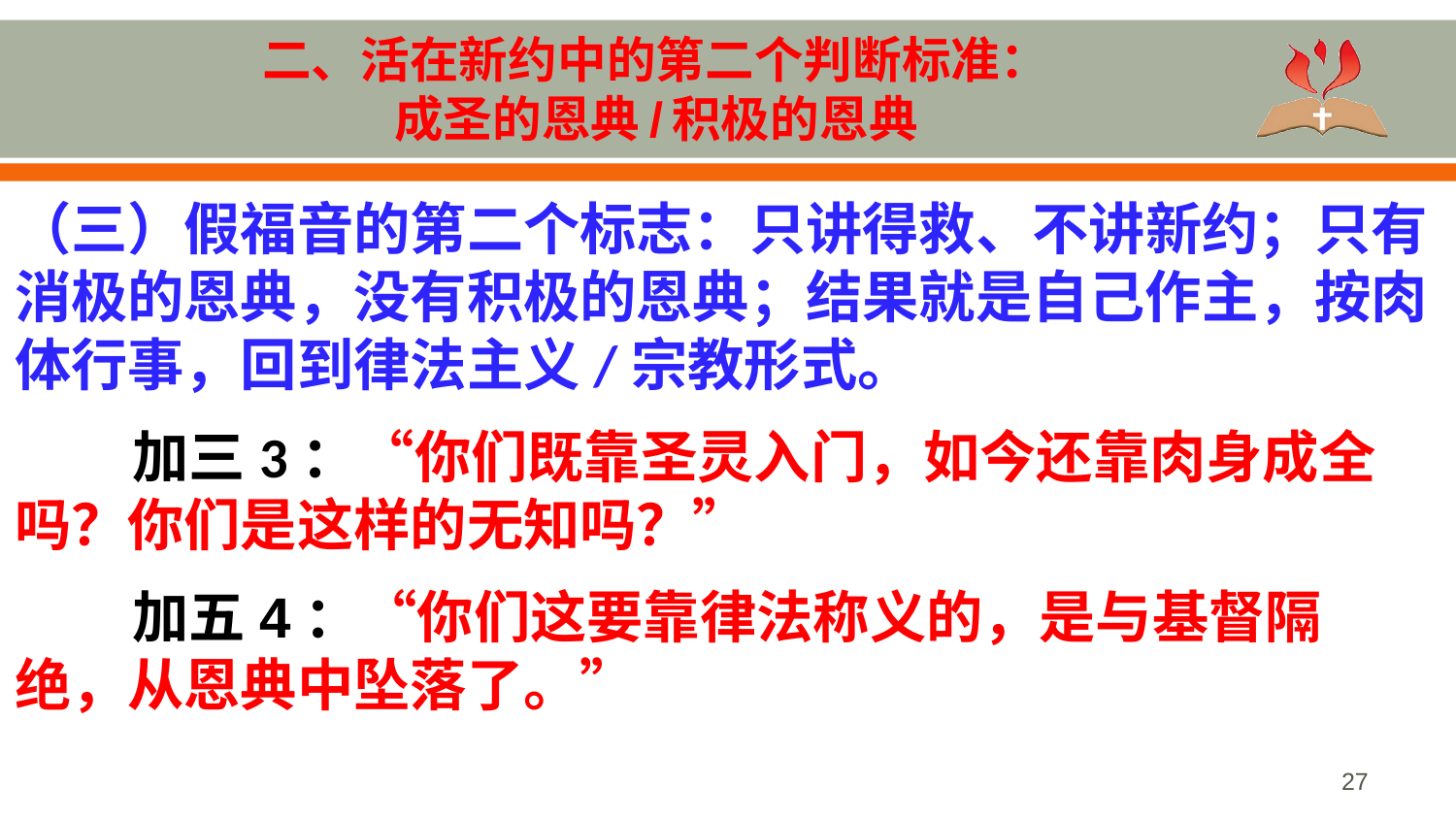

# 二、活在新约中的第二个判断标准： 成圣的恩典/积极的恩典
（三）假福音的第二个标志：只讲得救、不讲新约；只有消极的恩典，没有积极的恩典；结果就是自己作主，按肉体行事，回到律法主义/宗教形式。
加三3：“你们既靠圣灵入门，如今还靠肉身成全吗？你们是这样的无知吗？”
加五4：“你们这要靠律法称义的，是与基督隔绝，从恩典中坠落了。”

27